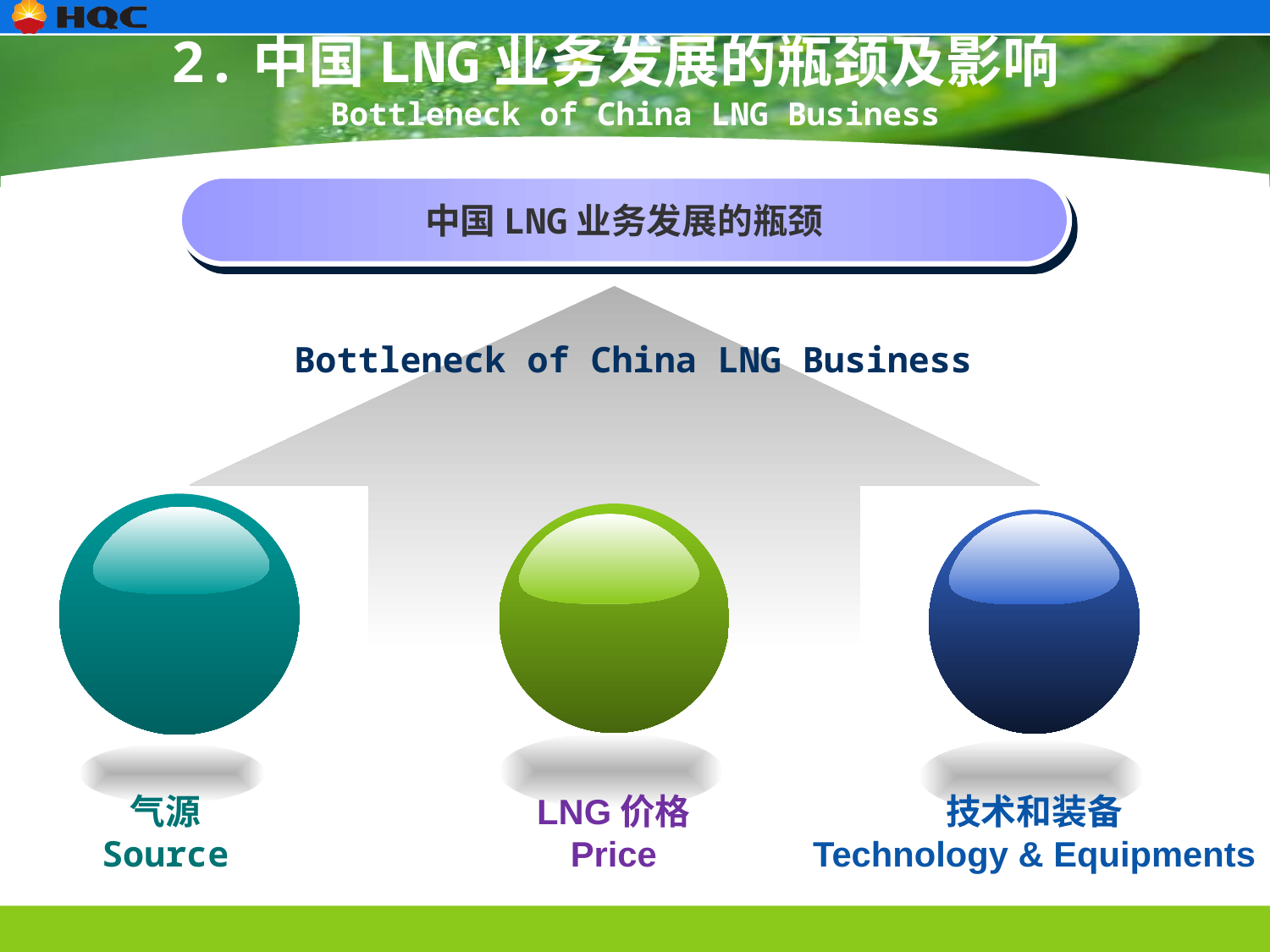

2.中国LNG业务发展的瓶颈及影响
Bottleneck of China LNG Business
中国LNG业务发展的瓶颈

Bottleneck of China LNG Business

气源
Source

LNG价格
Price

技术和装备
Technology & Equipments